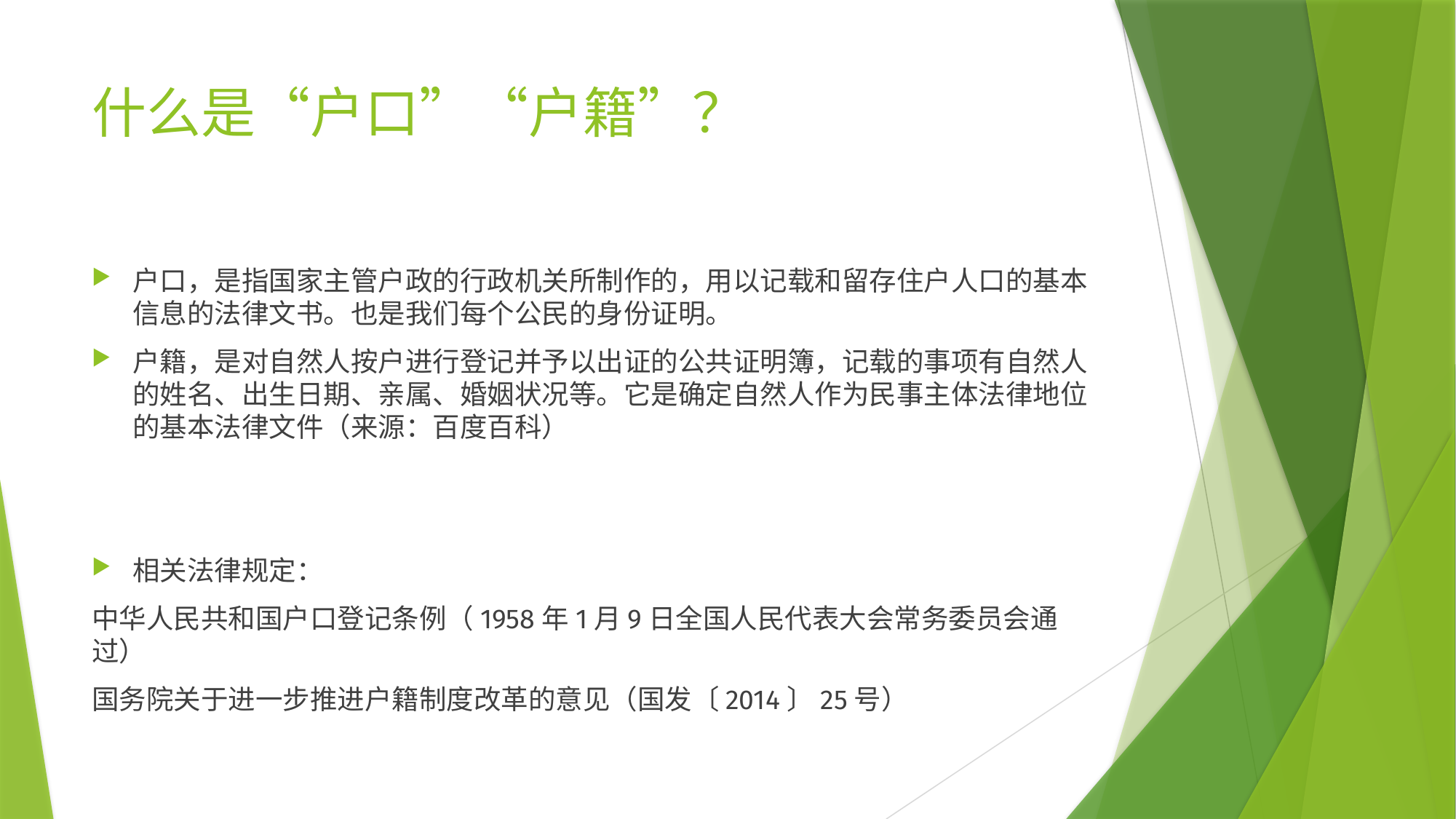

# 什么是“户口”“户籍”？
户口，是指国家主管户政的行政机关所制作的，用以记载和留存住户人口的基本信息的法律文书。也是我们每个公民的身份证明。
户籍，是对自然人按户进行登记并予以出证的公共证明簿，记载的事项有自然人的姓名、出生日期、亲属、婚姻状况等。它是确定自然人作为民事主体法律地位的基本法律文件（来源：百度百科）

相关法律规定：
中华人民共和国户口登记条例（1958年1月9日全国人民代表大会常务委员会通过）
国务院关于进一步推进户籍制度改革的意见（国发〔2014〕25号）